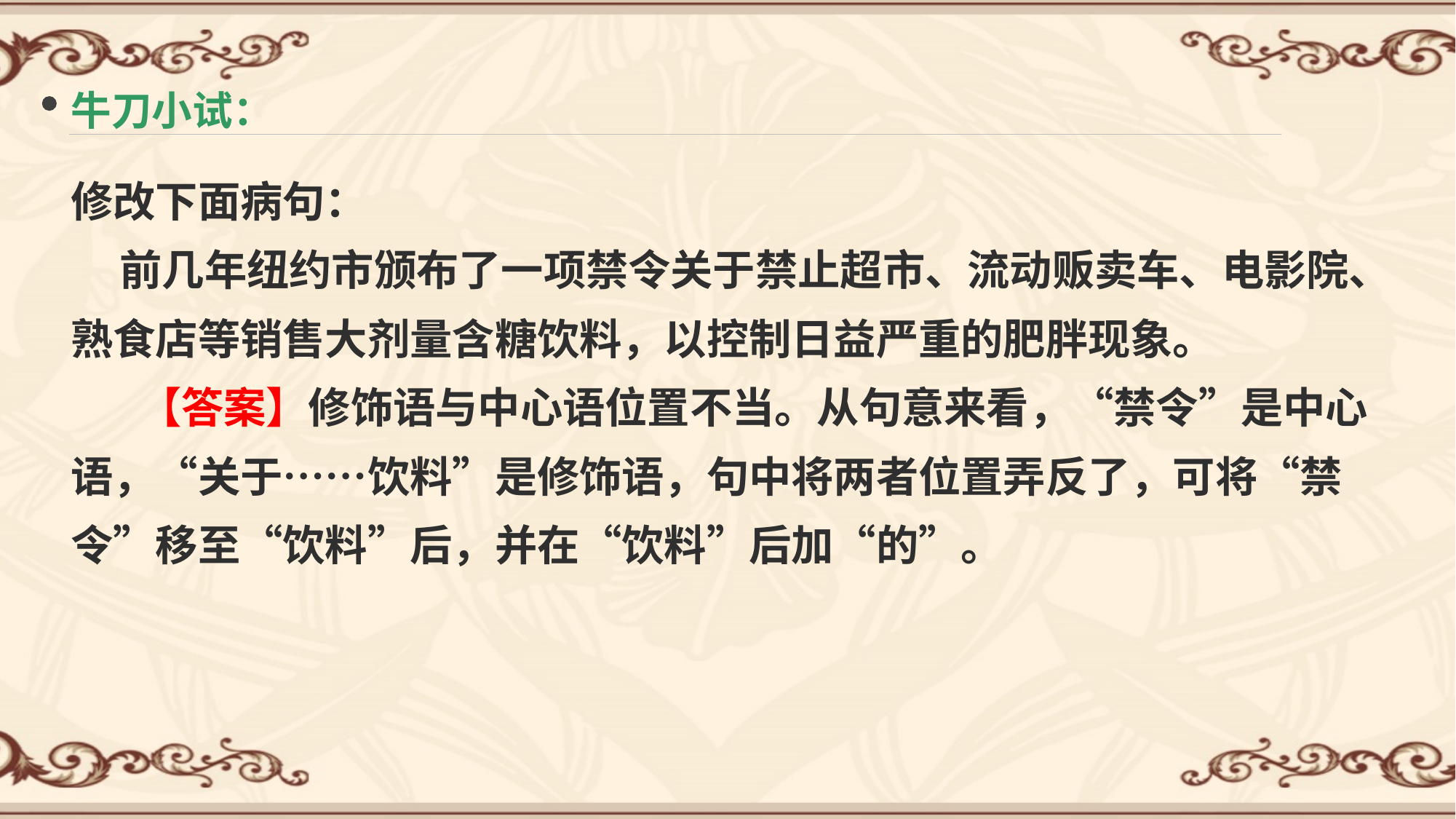

牛刀小试：

修改下面病句：
    前几年纽约市颁布了一项禁令关于禁止超市、流动贩卖车、电影院、熟食店等销售大剂量含糖饮料，以控制日益严重的肥胖现象。
      【答案】修饰语与中心语位置不当。从句意来看，“禁令”是中心语，“关于……饮料”是修饰语，句中将两者位置弄反了，可将“禁令”移至“饮料”后，并在“饮料”后加“的”。